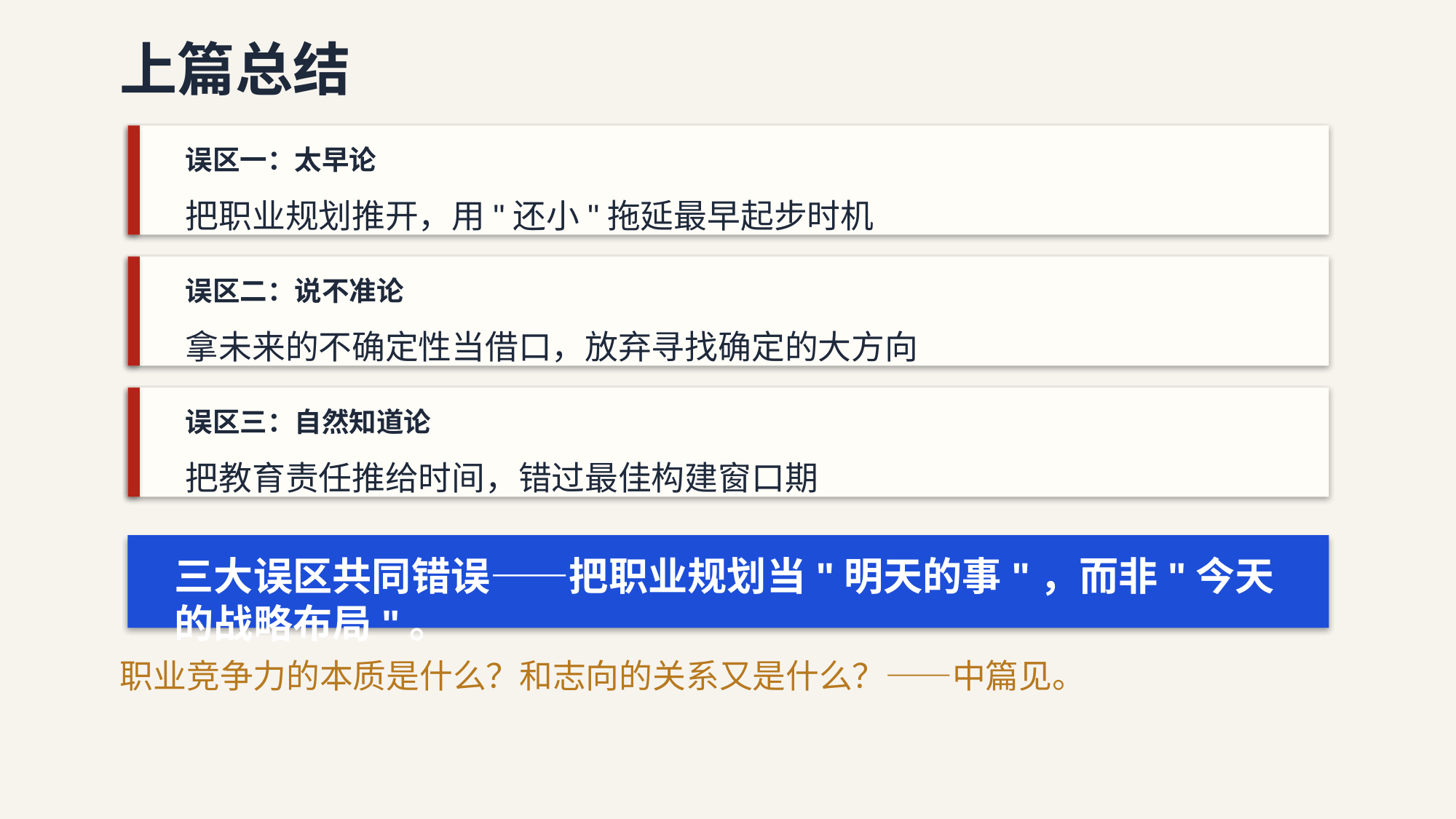

上篇总结

误区一：太早论
把职业规划推开，用"还小"拖延最早起步时机

误区二：说不准论
拿未来的不确定性当借口，放弃寻找确定的大方向

误区三：自然知道论
把教育责任推给时间，错过最佳构建窗口期

三大误区共同错误——把职业规划当"明天的事"，而非"今天的战略布局"。
职业竞争力的本质是什么？和志向的关系又是什么？——中篇见。